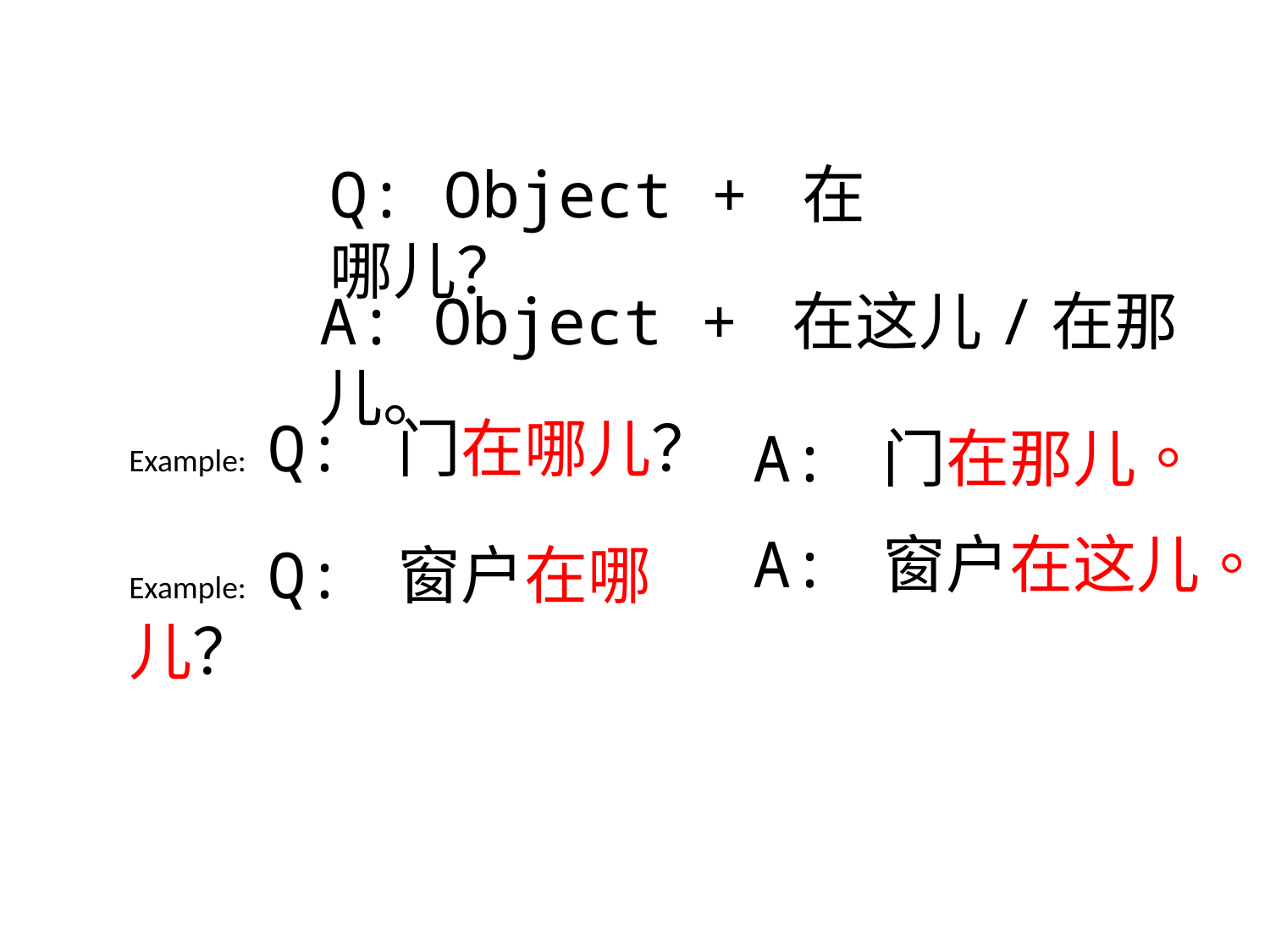

Q: Object + 在哪儿？
A: Object + 在这儿/在那儿。
Example:   Q: 门在哪儿？
A: 门在那儿。
A: 窗户在这儿。
Example:   Q: 窗户在哪儿？